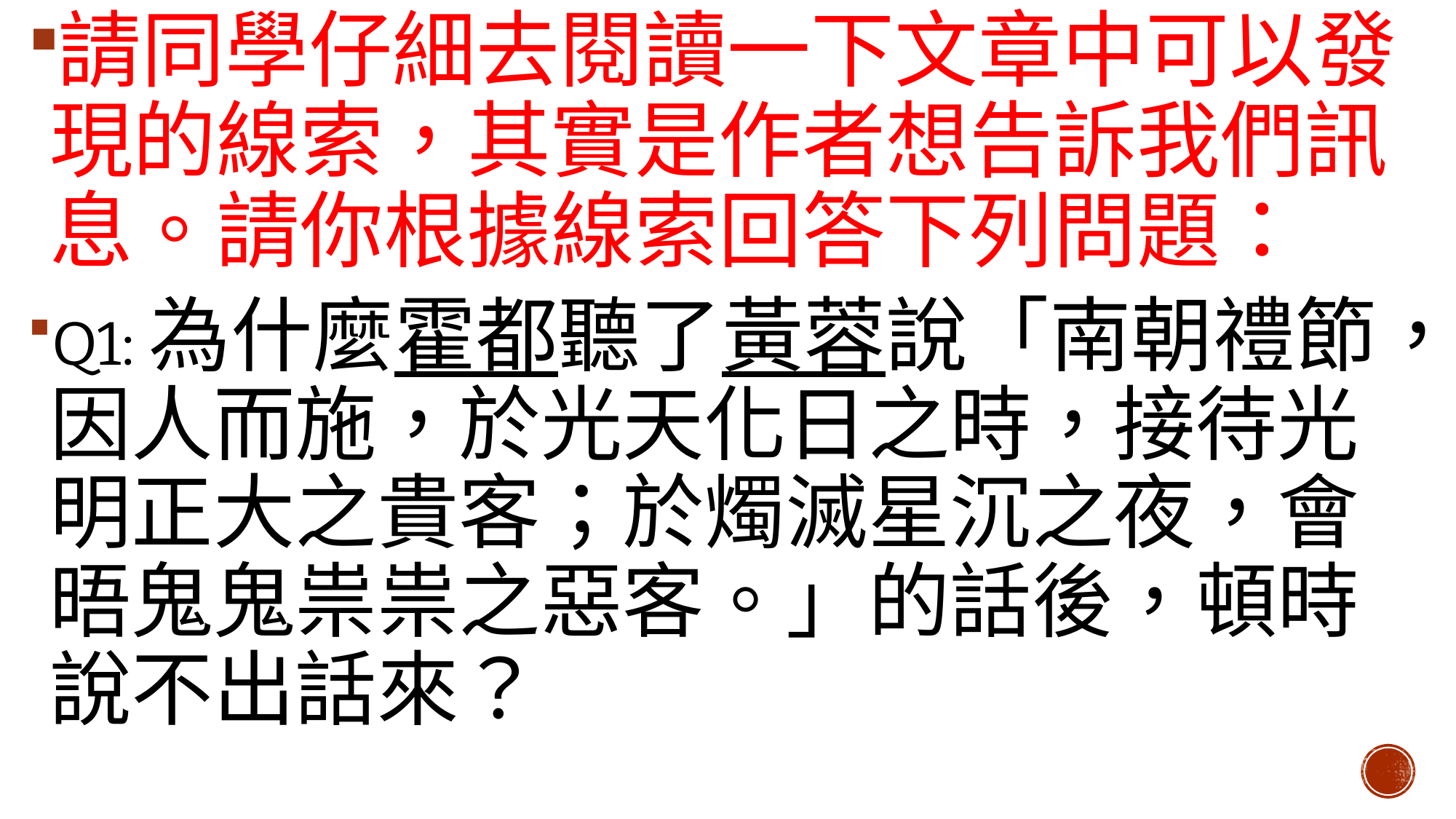

請同學仔細去閱讀一下文章中可以發現的線索，其實是作者想告訴我們訊息。請你根據線索回答下列問題：
Q1:為什麼霍都聽了黃蓉說「南朝禮節，因人而施，於光天化日之時，接待光明正大之貴客；於燭滅星沉之夜，會晤鬼鬼祟祟之惡客。」的話後，頓時說不出話來？